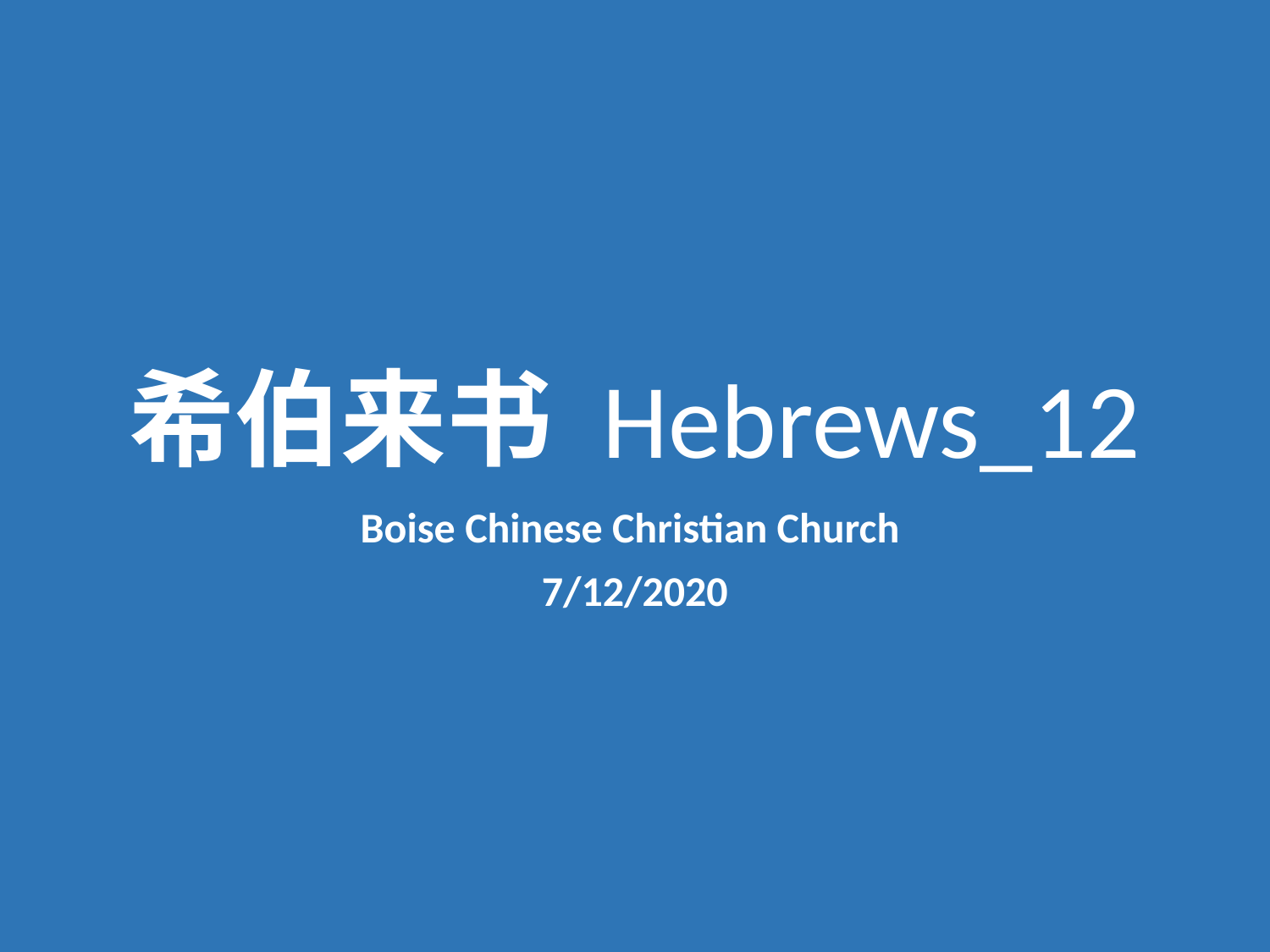

# 希伯来书 Hebrews_12
Boise Chinese Christian Church
7/12/2020